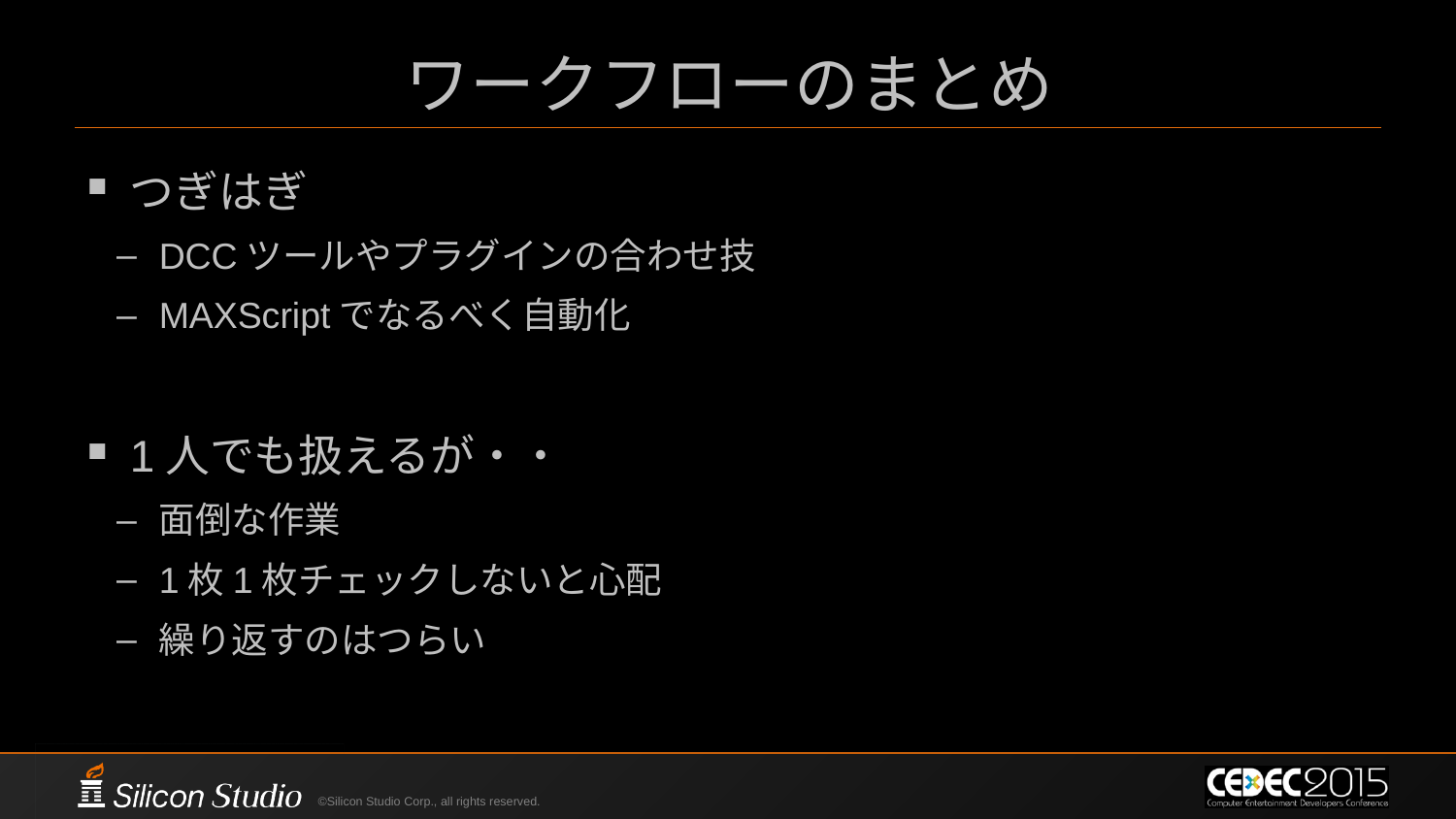

# ワークフローのまとめ
つぎはぎ
DCCツールやプラグインの合わせ技
MAXScriptでなるべく自動化

1人でも扱えるが・・
面倒な作業
1枚1枚チェックしないと心配
繰り返すのはつらい